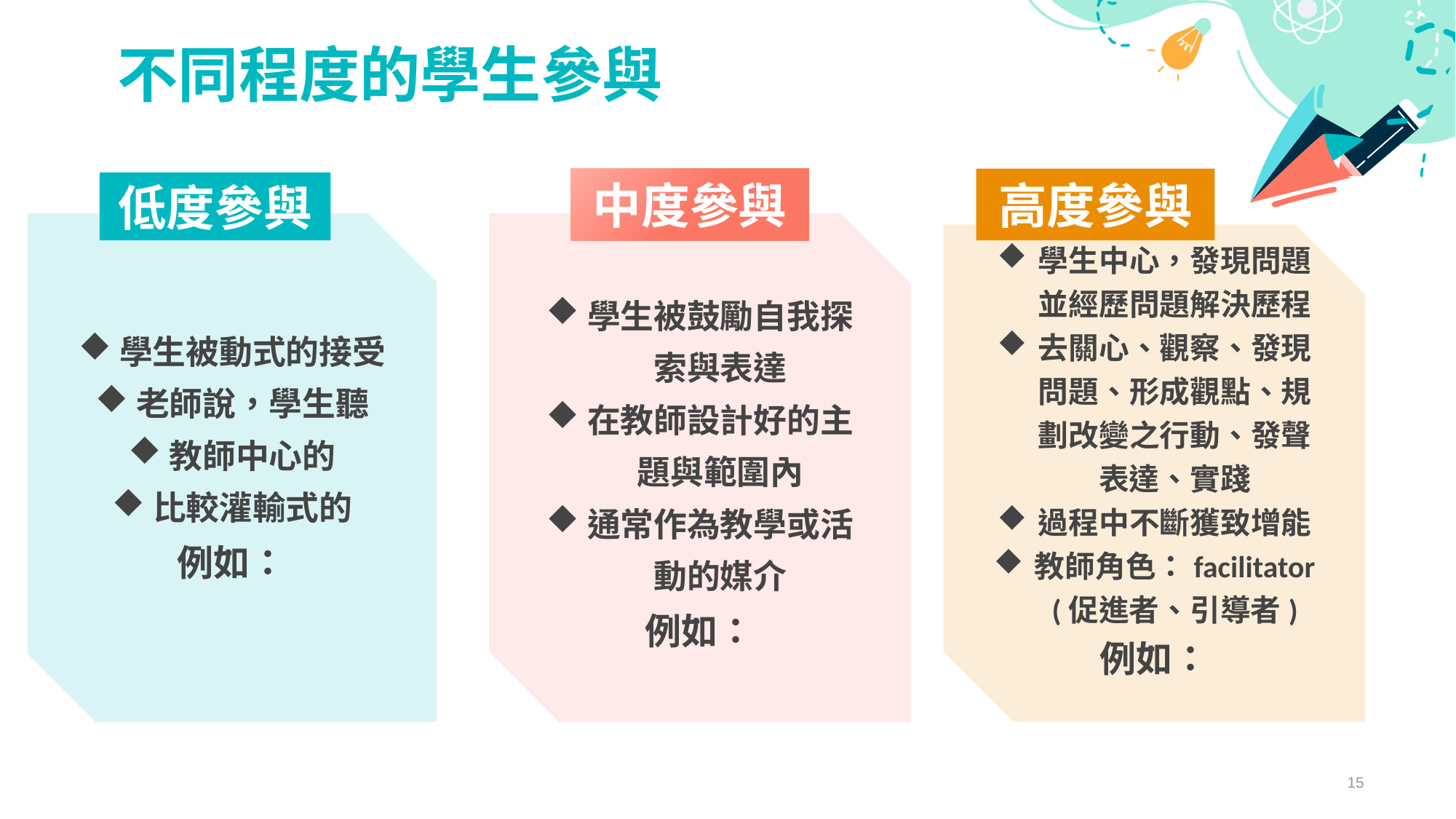

不同程度的學生參與
中度參與
高度參與
低度參與
學生被動式的接受
老師說，學生聽
教師中心的
比較灌輸式的
例如：

學生被鼓勵自我探索與表達
在教師設計好的主題與範圍內
通常作為教學或活動的媒介
例如：
學生中心，發現問題並經歷問題解決歷程
去關心、觀察、發現問題、形成觀點、規劃改變之行動、發聲表達、實踐
過程中不斷獲致增能
教師角色：facilitator (促進者、引導者)
例如：

15